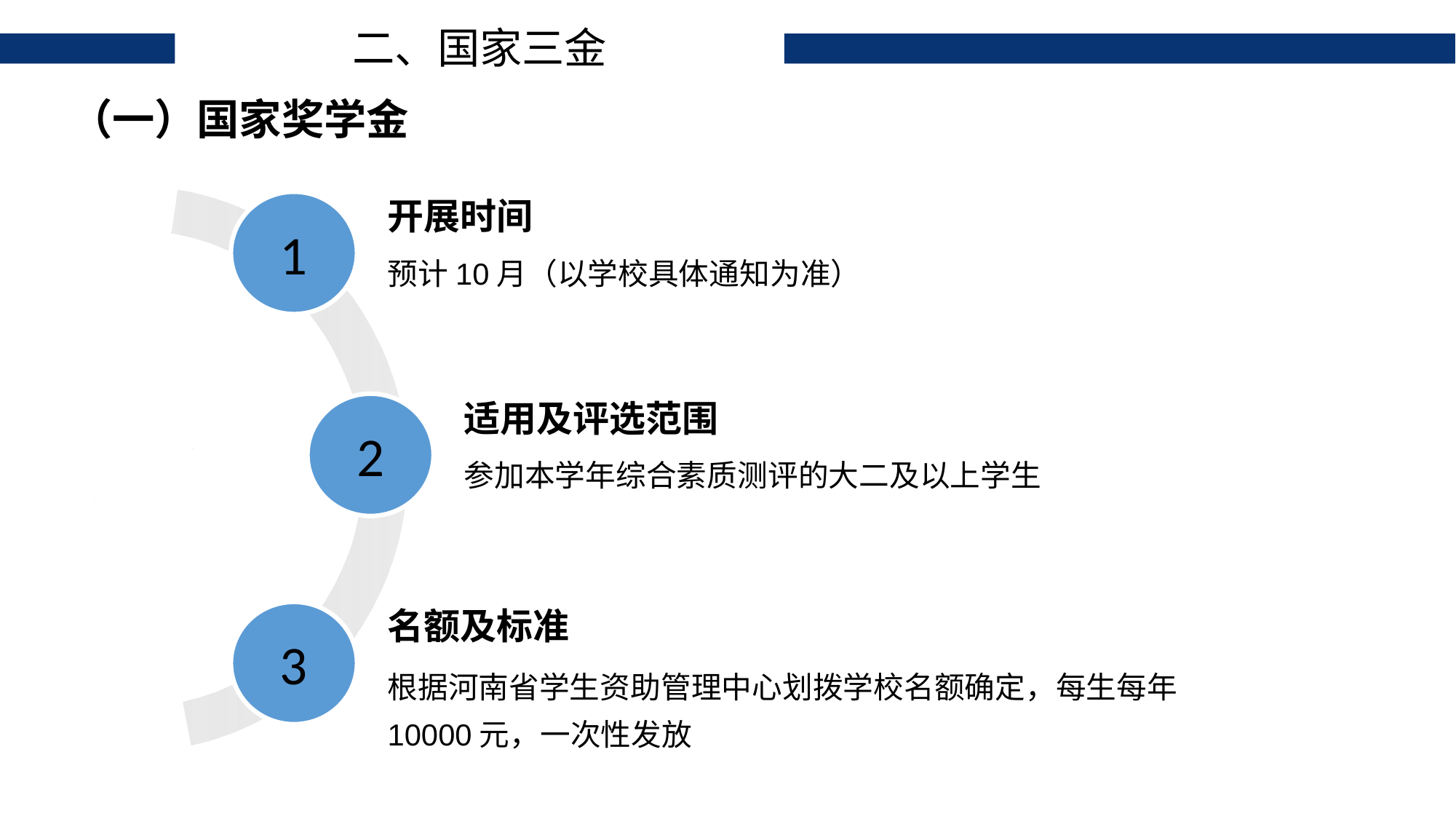

二、国家三金
（一）国家奖学金
开展时间
1
预计10月（以学校具体通知为准）
适用及评选范围
2
参加本学年综合素质测评的大二及以上学生
名额及标准
3
根据河南省学生资助管理中心划拨学校名额确定，每生每年10000元，一次性发放